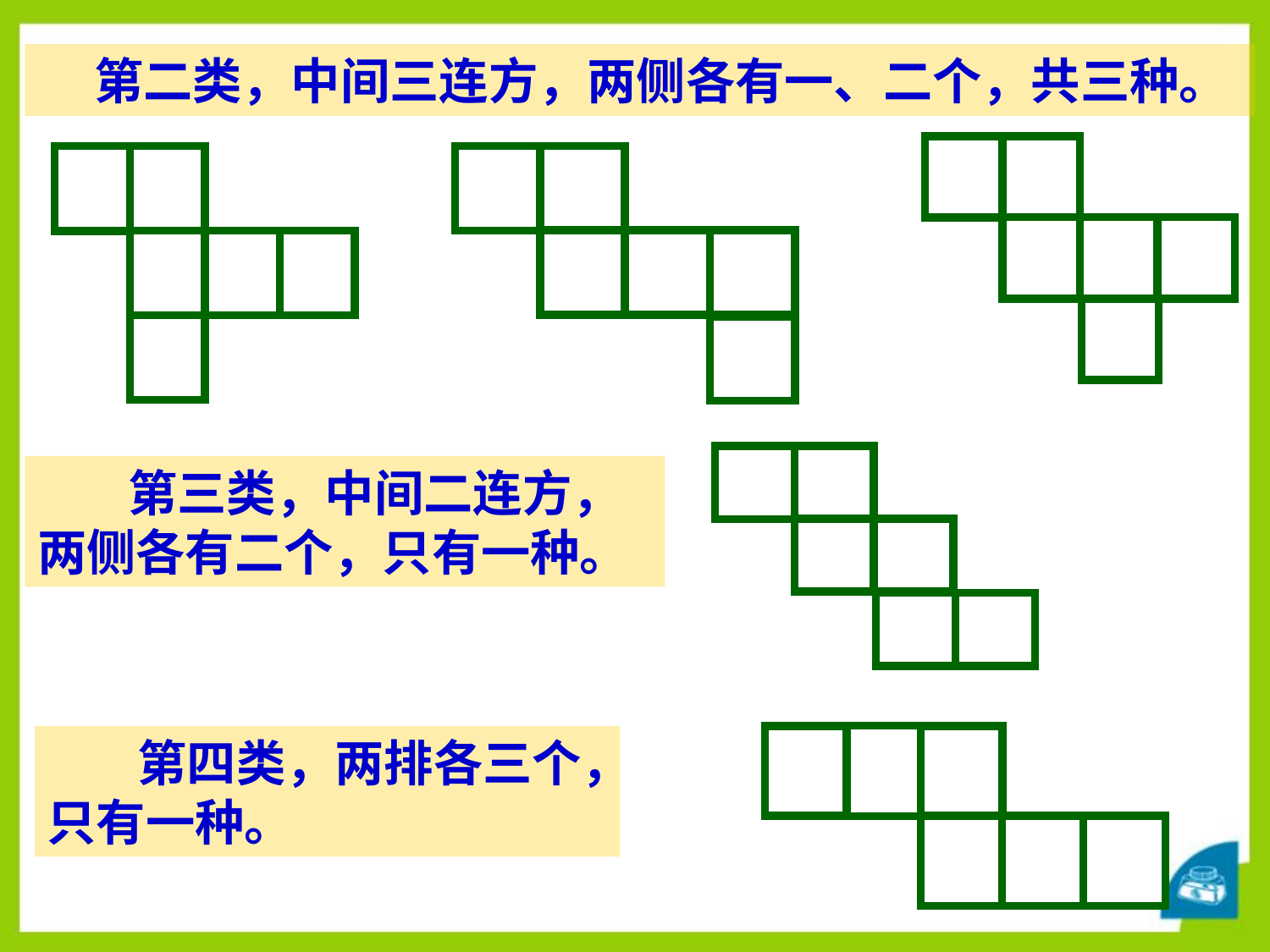

第二类，中间三连方，两侧各有一、二个，共三种。

       第三类，中间二连方，两侧各有二个，只有一种。
       第四类，两排各三个，只有一种。